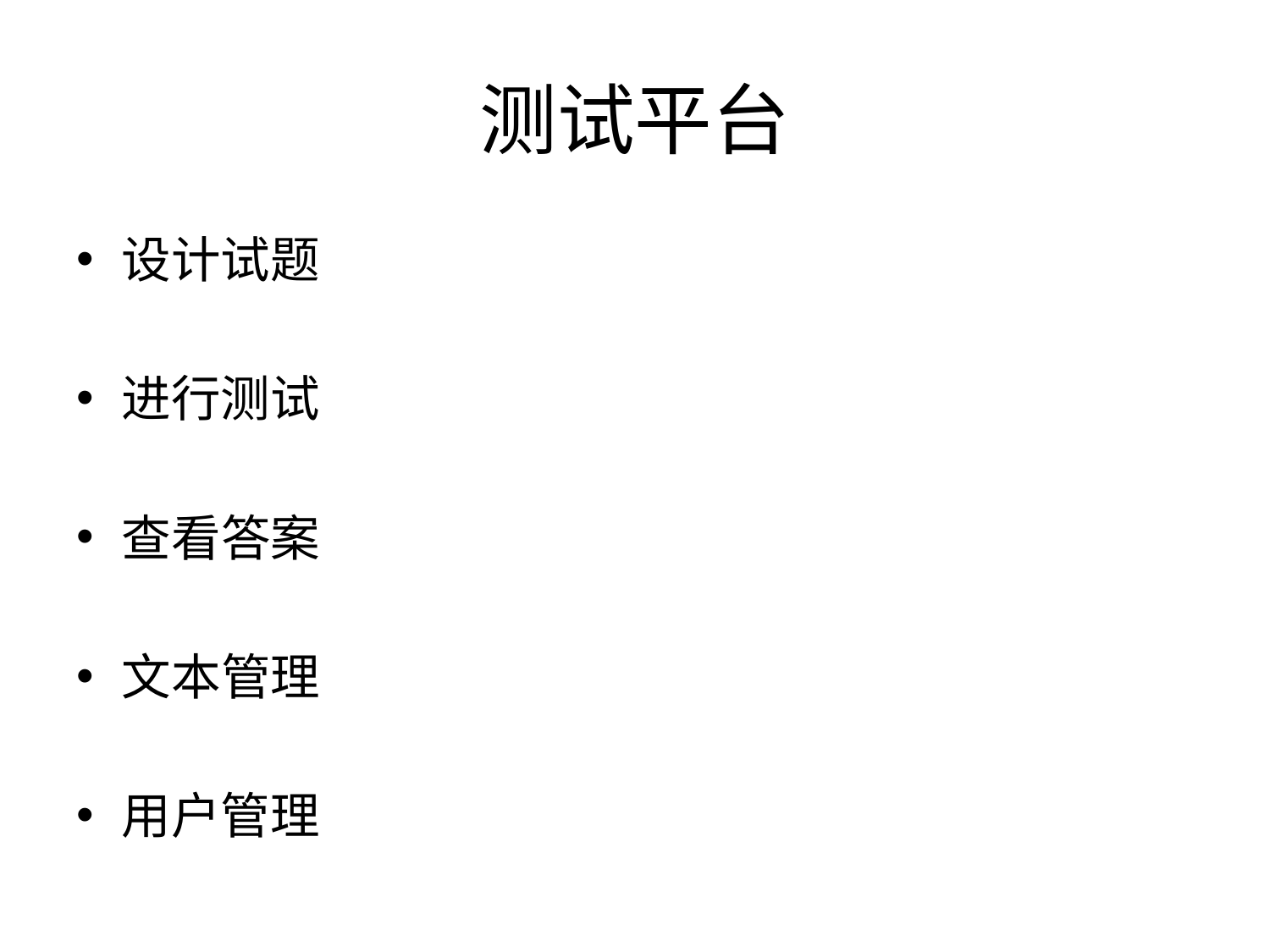

# 测试平台
设计试题

进行测试

查看答案

文本管理

用户管理